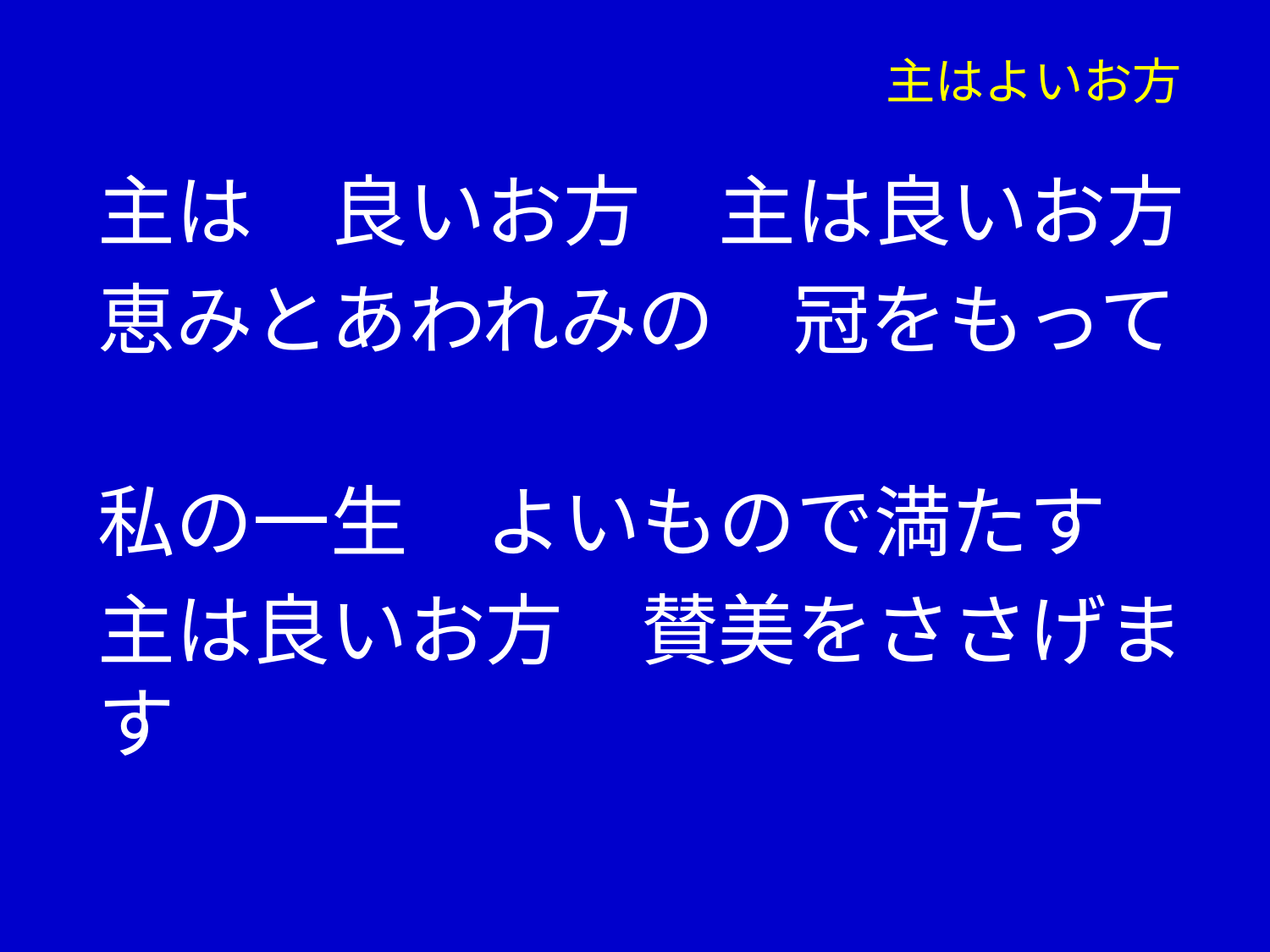

# 主はよいお方
主は　良いお方　主は良いお方
恵みとあわれみの　冠をもって
私の一生　よいもので満たす
主は良いお方　賛美をささげます